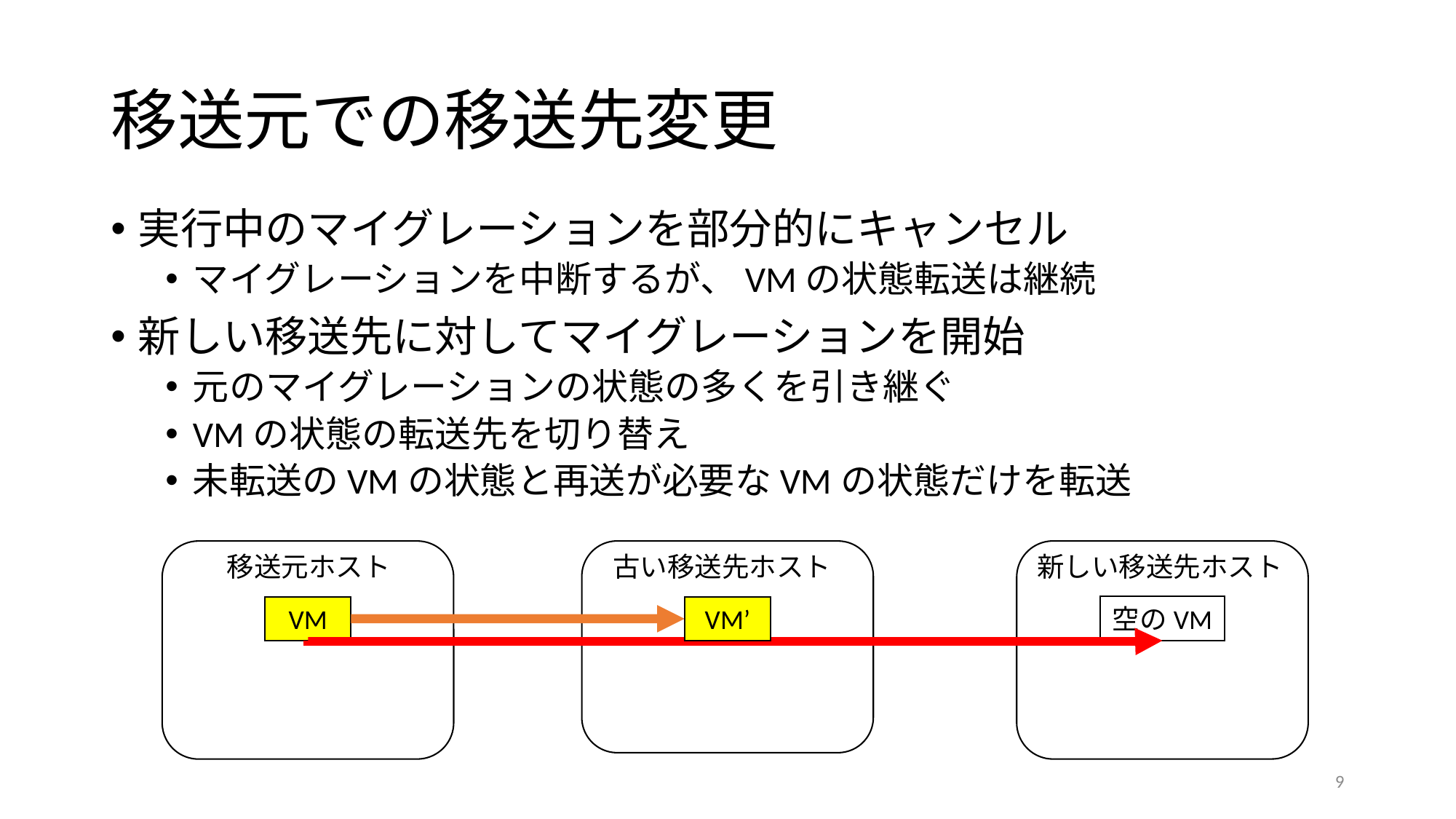

# 移送元での移送先変更
実行中のマイグレーションを部分的にキャンセル
マイグレーションを中断するが、VMの状態転送は継続
新しい移送先に対してマイグレーションを開始
元のマイグレーションの状態の多くを引き継ぐ
VMの状態の転送先を切り替え
未転送のVMの状態と再送が必要なVMの状態だけを転送

移送元ホスト
古い移送先ホスト
新しい移送先ホスト
空のVM
VM
VM’
9